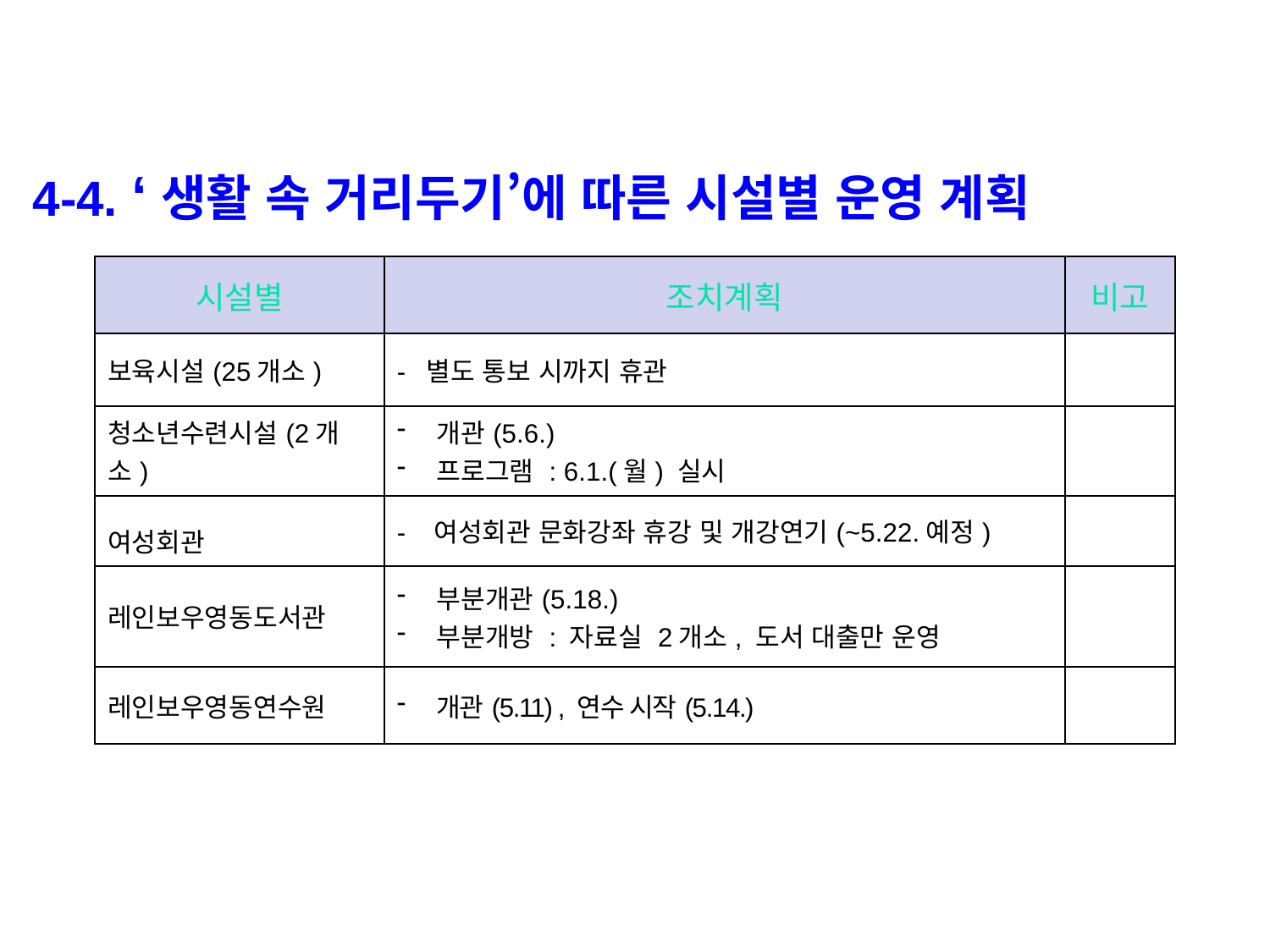

4-4. ‘생활 속 거리두기’에 따른 시설별 운영 계획

| 시설별 | 조치계획 | 비고 |
| --- | --- | --- |
| 보육시설(25개소) | - 별도 통보 시까지 휴관 |  |
| 청소년수련시설(2개소) | 개관(5.6.) 프로그램 : 6.1.(월) 실시 |  |
| 여성회관 | - 여성회관 문화강좌 휴강 및 개강연기(~5.22.예정) |  |
| 레인보우영동도서관 | 부분개관(5.18.) 부분개방 : 자료실 2개소, 도서 대출만 운영 |  |
| 레인보우영동연수원 | 개관(5.11) , 연수 시작(5.14.) |  |